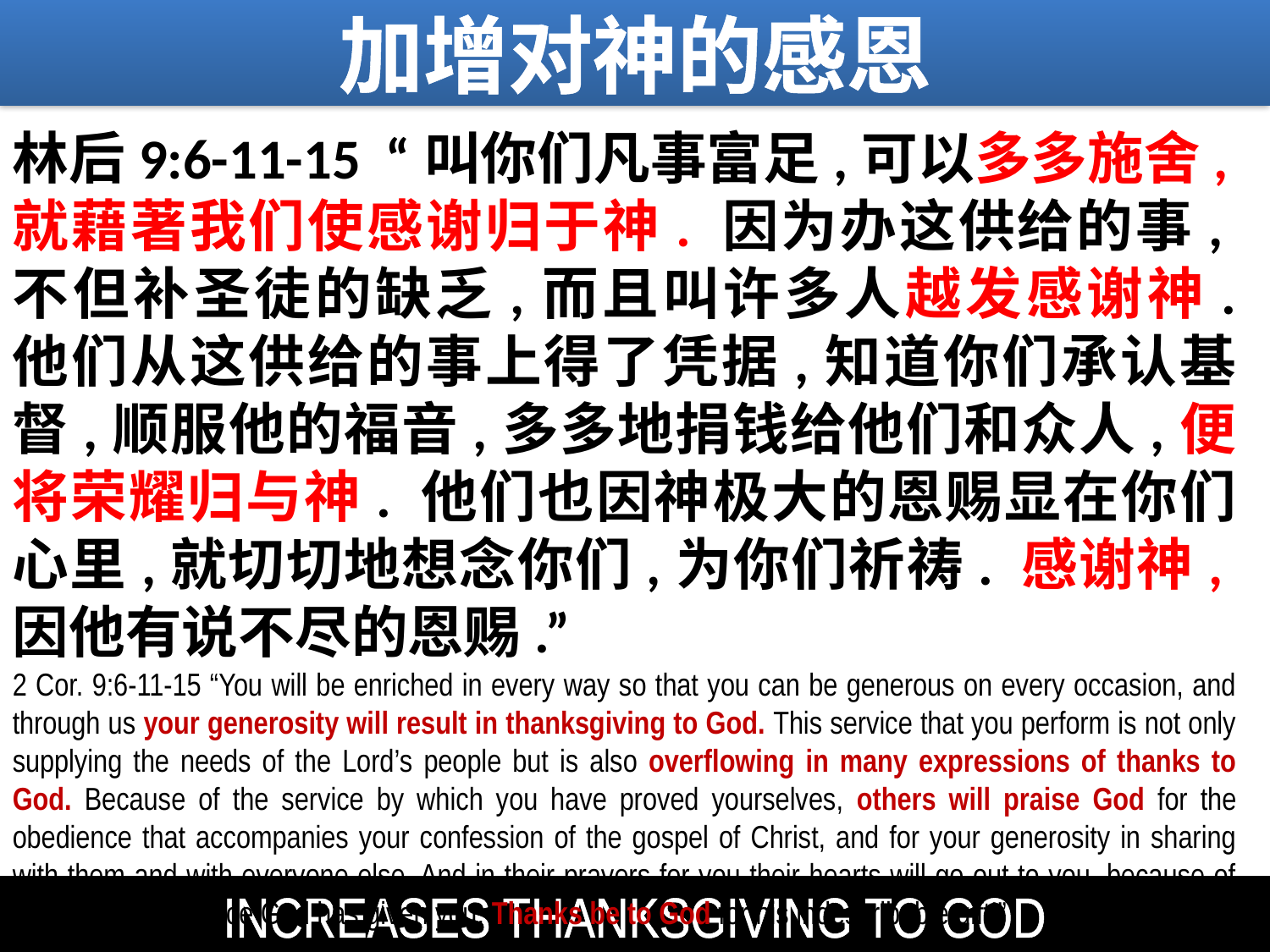

加增对神的感恩
林后9:6-11-15  “叫你们凡事富足,可以多多施舍,就藉著我们使感谢归于神. 因为办这供给的事,不但补圣徒的缺乏,而且叫许多人越发感谢神. 他们从这供给的事上得了凭据,知道你们承认基督,顺服他的福音,多多地捐钱给他们和众人,便将荣耀归与神. 他们也因神极大的恩赐显在你们心里,就切切地想念你们,为你们祈祷. 感谢神,因他有说不尽的恩赐.”
2 Cor. 9:6-11-15 “You will be enriched in every way so that you can be generous on every occasion, and through us your generosity will result in thanksgiving to God. This service that you perform is not only supplying the needs of the Lord’s people but is also overflowing in many expressions of thanks to God. Because of the service by which you have proved yourselves, others will praise God for the obedience that accompanies your confession of the gospel of Christ, and for your generosity in sharing with them and with everyone else. And in their prayers for you their hearts will go out to you, because of the surpassing grace God has given you. Thanks be to God for his indescribable gift!”
INCREASES THANKSGIVING TO GOD